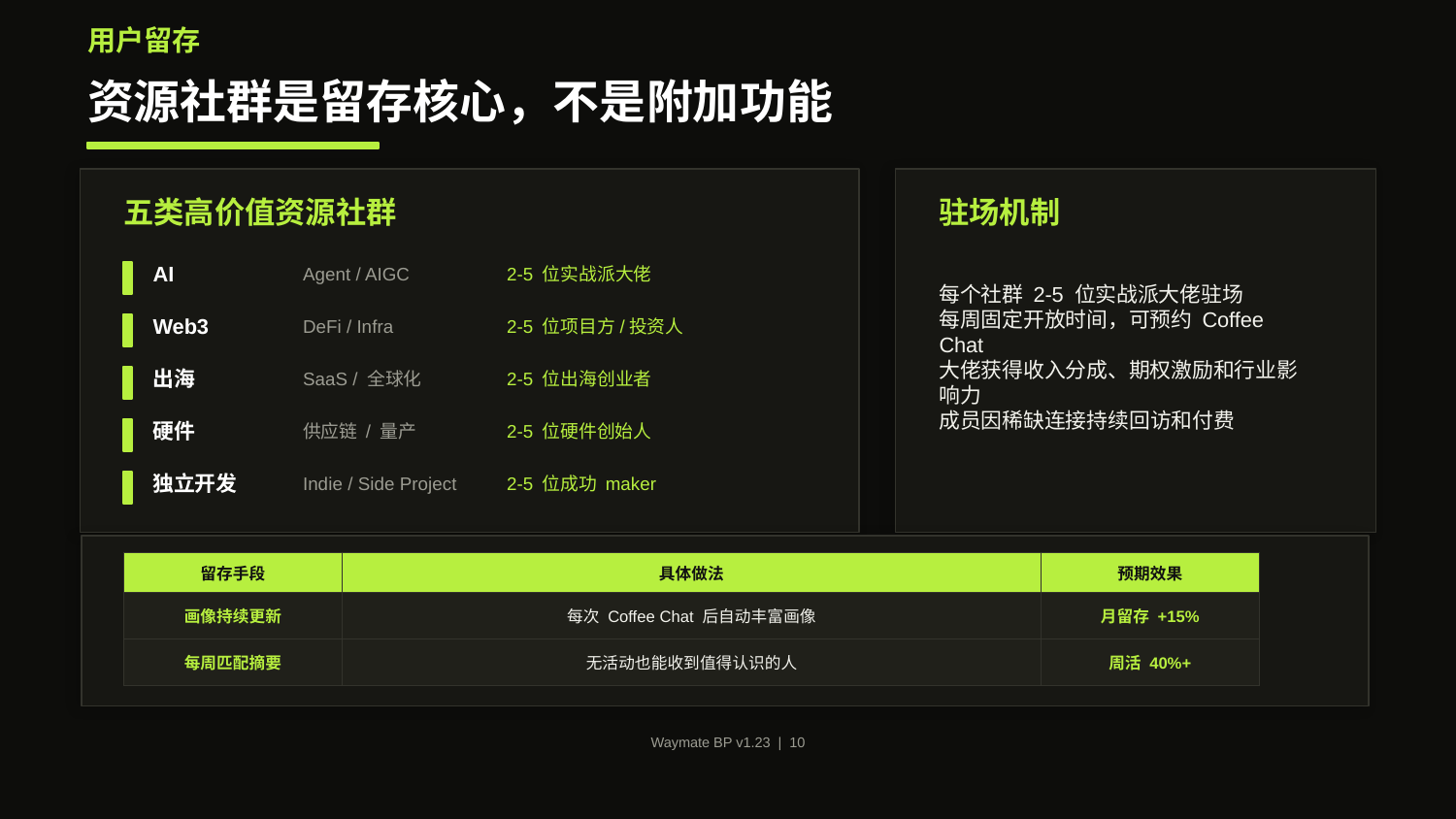

用户留存
资源社群是留存核心，不是附加功能

五类高价值资源社群
驻场机制
AI
Agent / AIGC
2-5 位实战派大佬
每个社群 2-5 位实战派大佬驻场
每周固定开放时间，可预约 Coffee Chat
大佬获得收入分成、期权激励和行业影响力
成员因稀缺连接持续回访和付费

Web3
DeFi / Infra
2-5 位项目方/投资人

出海
SaaS / 全球化
2-5 位出海创业者

硬件
供应链 / 量产
2-5 位硬件创始人

独立开发
Indie / Side Project
2-5 位成功 maker

| 留存手段 | 具体做法 | 预期效果 |
| --- | --- | --- |
| 画像持续更新 | 每次 Coffee Chat 后自动丰富画像 | 月留存 +15% |
| 每周匹配摘要 | 无活动也能收到值得认识的人 | 周活 40%+ |
Waymate BP v1.23  |  10